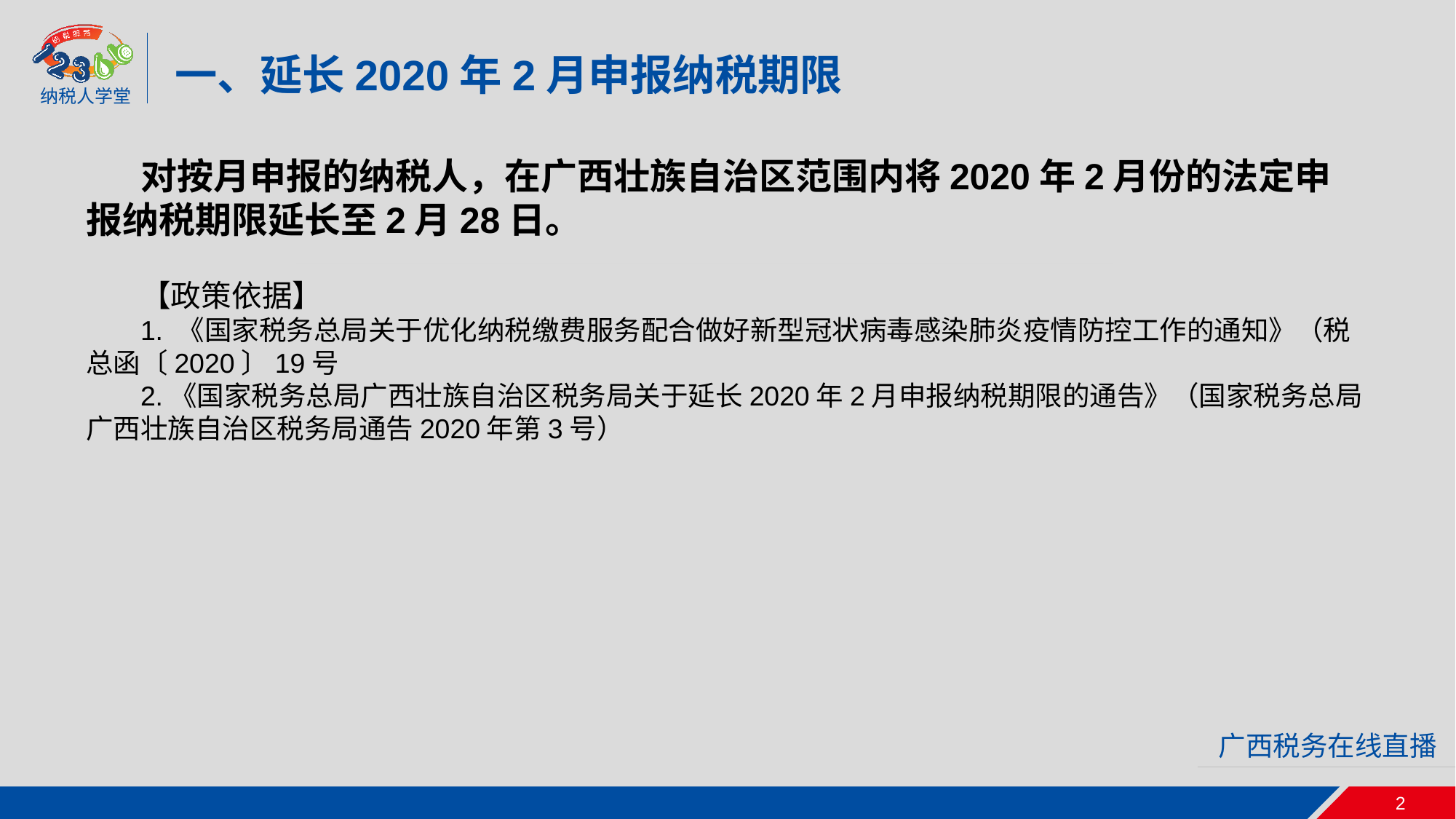

一、延长2020年2月申报纳税期限
对按月申报的纳税人，在广西壮族自治区范围内将2020年2月份的法定申报纳税期限延长至2月28日。

【政策依据】
1. 《国家税务总局关于优化纳税缴费服务配合做好新型冠状病毒感染肺炎疫情防控工作的通知》（税总函〔2020〕19号
2.《国家税务总局广西壮族自治区税务局关于延长2020年2月申报纳税期限的通告》（国家税务总局广西壮族自治区税务局通告2020年第3号）